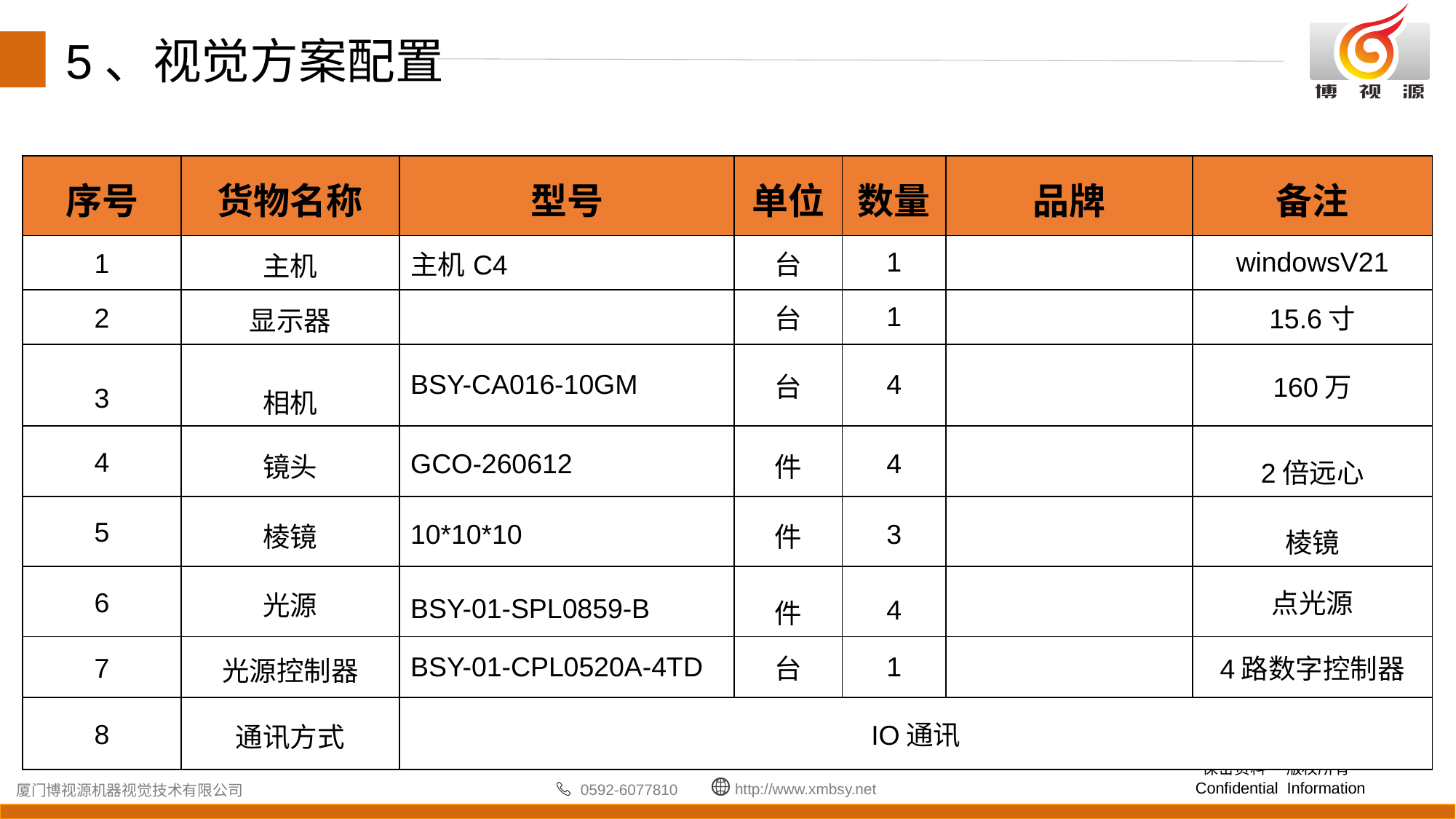

5、视觉方案配置
| 序号 | 货物名称 | 型号 | 单位 | 数量 | 品牌 | 备注 |
| --- | --- | --- | --- | --- | --- | --- |
| 1 | 主机 | 主机C4 | 台 | 1 |  | windowsV21 |
| 2 | 显示器 |  | 台 | 1 |  | 15.6寸 |
| 3 | 相机 | BSY-CA016-10GM | 台 | 4 |  | 160万 |
| 4 | 镜头 | GCO-260612 | 件 | 4 |  | 2倍远心 |
| 5 | 棱镜 | 10\*10\*10 | 件 | 3 |  | 棱镜 |
| 6 | 光源 | BSY-01-SPL0859-B | 件 | 4 |  | 点光源 |
| 7 | 光源控制器 | BSY-01-CPL0520A-4TD | 台 | 1 |  | 4路数字控制器 |
| 8 | 通讯方式 | IO通讯 |  |  |  |  |